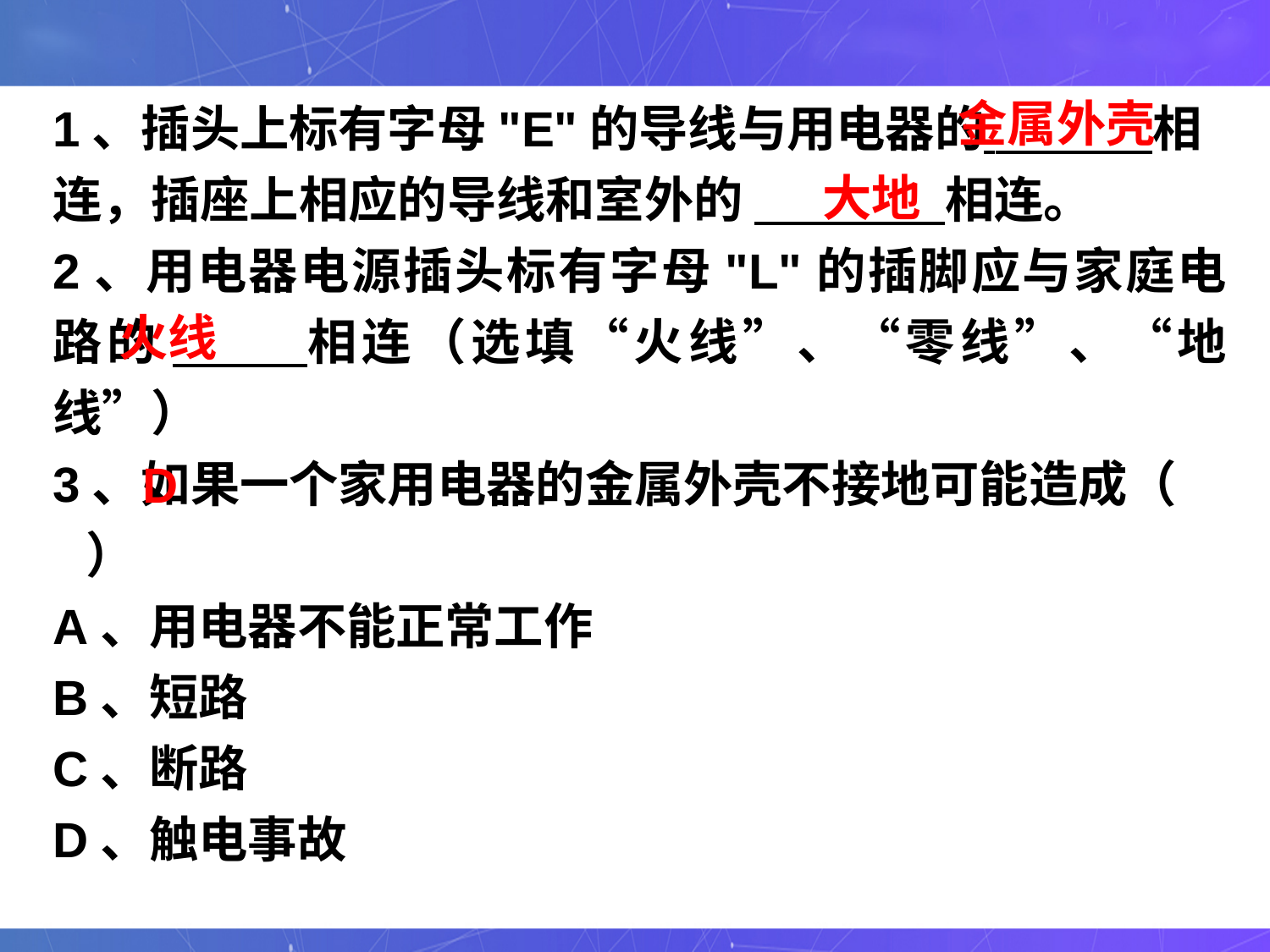

1、插头上标有字母"E"的导线与用电器的               相连，插座上相应的导线和室外的                  相连。
2、用电器电源插头标有字母"L"的插脚应与家庭电路的         相连（选填“火线”、“零线”、“地线”）
3、如果一个家用电器的金属外壳不接地可能造成（        ）
A、用电器不能正常工作
B、短路
C、断路
D、触电事故
金属外壳
大地
火线
D